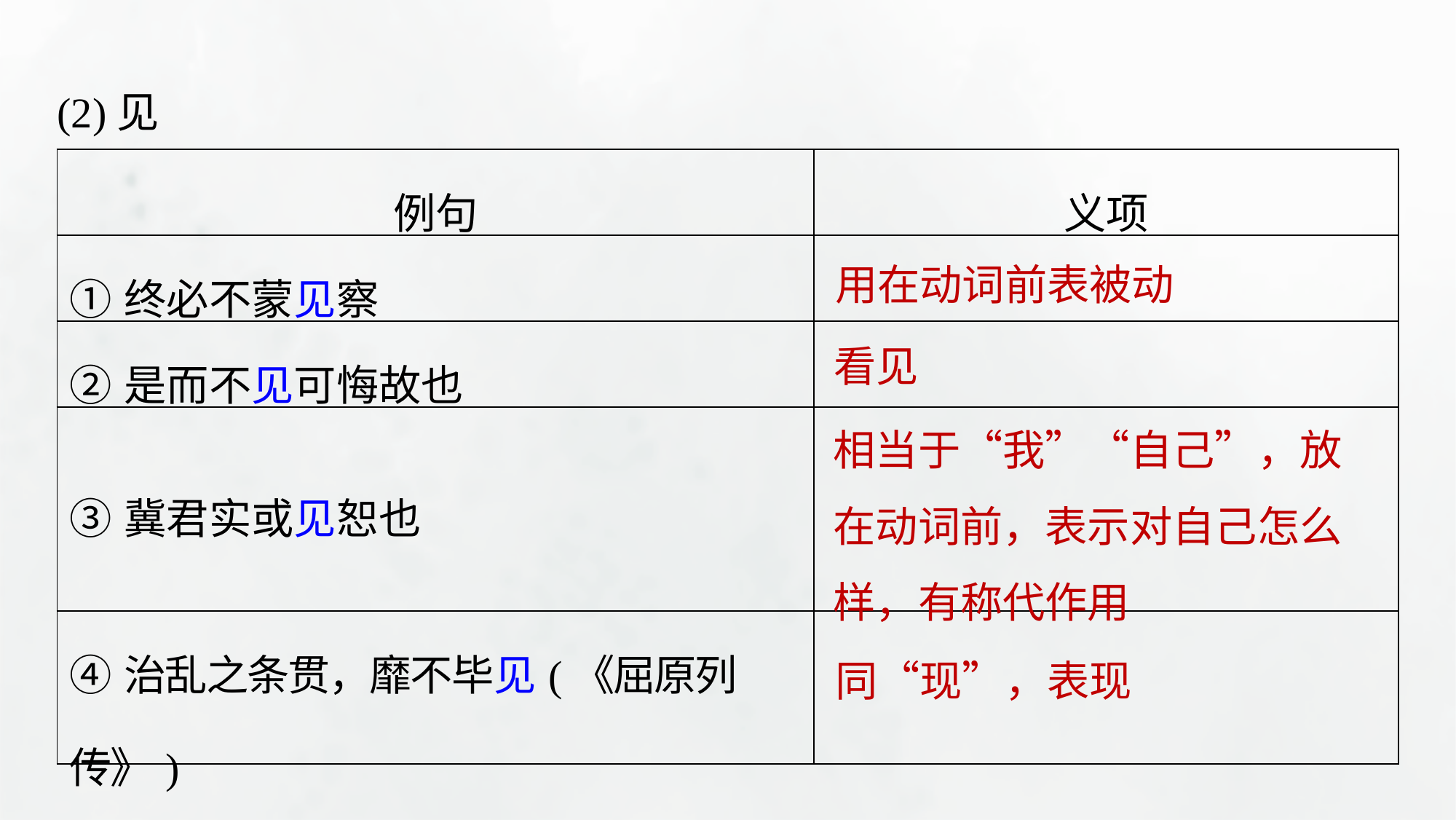

(2)见
| 例句 | 义项 |
| --- | --- |
| ①终必不蒙见察 |  |
| ②是而不见可悔故也 |  |
| ③冀君实或见恕也 |  |
| ④治乱之条贯，靡不毕见(《屈原列传》) |  |
用在动词前表被动
看见
相当于“我”“自己”，放在动词前，表示对自己怎么样，有称代作用
同“现”，表现